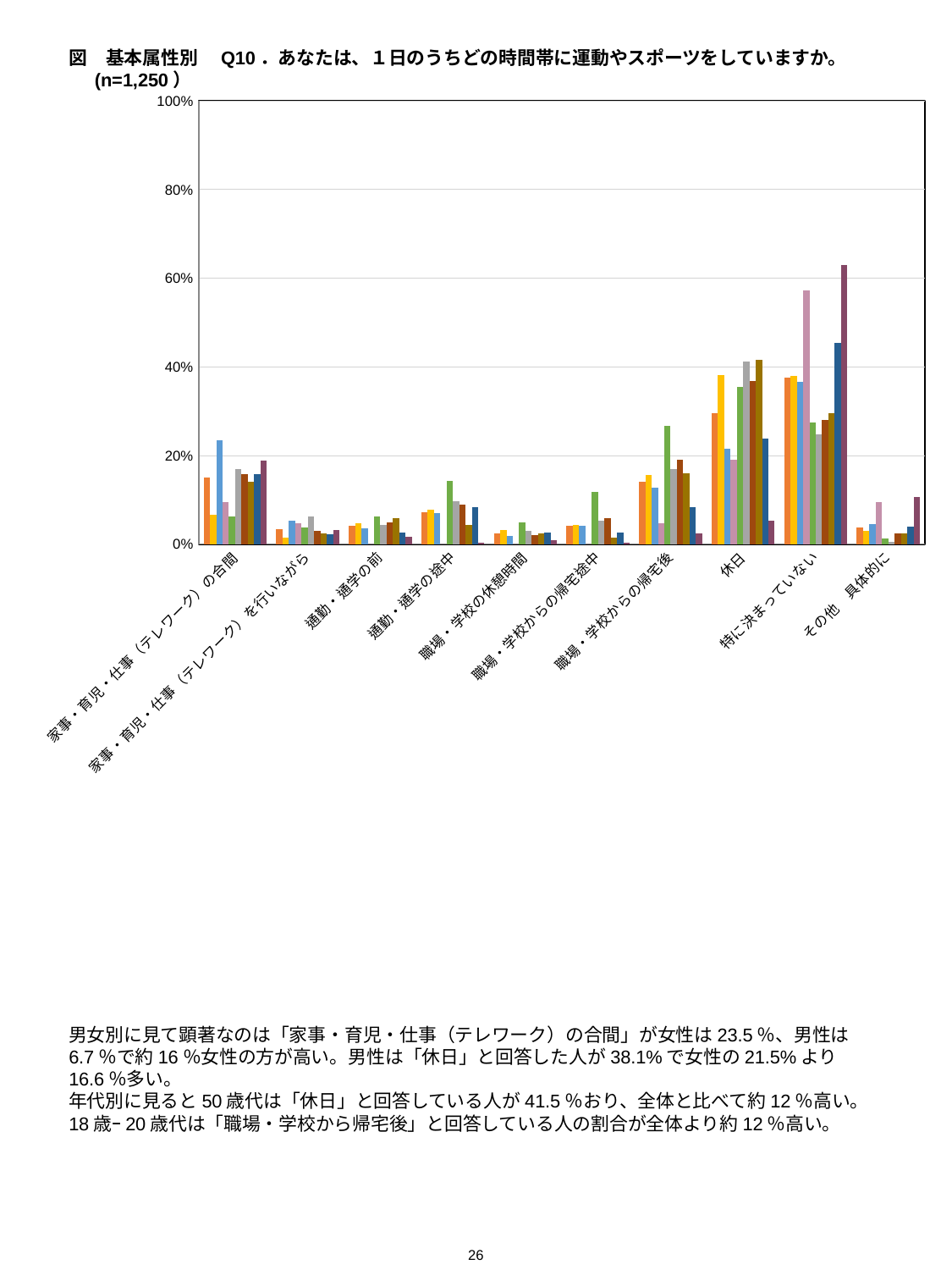

図　基本属性別　Q10．あなたは、１日のうちどの時間帯に運動やスポーツをしていますか。 (n=1,250）

### Chart

| Category | 全体(n=1250) | 男性(n=611) | 女性(n=618) | 回答しない(n=21) | 18歳 - 20代(n=161) | 30代(n=206) | 40代(n=204) | 50代(n=207) | 60代(n=227) | 70代以上(n=245) |
|---|---|---|---|---|---|---|---|---|---|---|
| 家事・育児・仕事（テレワーク）の合間 | 15.04 | 6.710310965630115 | 23.462783171521036 | 9.523809523809524 | 6.211180124223603 | 16.990291262135923 | 15.686274509803921 | 14.009661835748792 | 15.859030837004404 | 18.775510204081634 |
| 家事・育児・仕事（テレワーク）を行いながら | 3.44 | 1.4729950900163666 | 5.339805825242719 | 4.761904761904762 | 3.7267080745341614 | 6.310679611650485 | 2.9411764705882355 | 2.4154589371980677 | 2.202643171806167 | 3.2653061224489797 |
| 通勤・通学の前 | 4.08 | 4.74631751227496 | 3.5598705501618126 | 0.0 | 6.211180124223603 | 4.368932038834952 | 4.901960784313725 | 5.797101449275362 | 2.643171806167401 | 1.6326530612244898 |
| 通勤・通学の途中 | 7.2 | 7.6923076923076925 | 6.957928802588997 | 0.0 | 14.285714285714285 | 9.708737864077671 | 8.823529411764707 | 4.3478260869565215 | 8.370044052863436 | 0.40816326530612246 |
| 職場・学校の休憩時間 | 2.48 | 3.2733224222585924 | 1.7799352750809063 | 0.0 | 4.9689440993788825 | 2.9126213592233015 | 1.9607843137254901 | 2.4154589371980677 | 2.643171806167401 | 0.8163265306122449 |
| 職場・学校からの帰宅途中 | 4.16 | 4.4189852700491 | 4.045307443365696 | 0.0 | 11.801242236024844 | 5.339805825242719 | 5.882352941176471 | 1.4492753623188406 | 2.643171806167401 | 0.40816326530612246 |
| 職場・学校からの帰宅後 | 14.0 | 15.548281505728314 | 12.7831715210356 | 4.761904761904762 | 26.70807453416149 | 16.990291262135923 | 19.11764705882353 | 15.942028985507246 | 8.370044052863436 | 2.4489795918367347 |
| 休日 | 29.6 | 38.1342062193126 | 21.521035598705502 | 19.047619047619047 | 35.40372670807454 | 41.262135922330096 | 36.76470588235294 | 41.54589371980676 | 23.78854625550661 | 5.306122448979592 |
| 特に決まっていない | 37.6 | 37.97054009819967 | 36.56957928802589 | 57.14285714285714 | 27.32919254658385 | 24.75728155339806 | 27.941176470588236 | 29.468599033816425 | 45.37444933920705 | 62.857142857142854 |
| その他　具体的に | 3.84 | 2.9459901800327333 | 4.530744336569579 | 9.523809523809524 | 1.2422360248447206 | 0.48543689320388356 | 2.4509803921568625 | 2.4154589371980677 | 3.964757709251102 | 10.612244897959185 |
男女別に見て顕著なのは「家事・育児・仕事（テレワーク）の合間」が女性は23.5％、男性は6.7％で約16％女性の方が高い。男性は「休日」と回答した人が38.1%で女性の21.5%より16.6％多い。
年代別に見ると50歳代は「休日」と回答している人が41.5％おり、全体と比べて約12％高い。
18歳ｰ20歳代は「職場・学校から帰宅後」と回答している人の割合が全体より約12％高い。
26